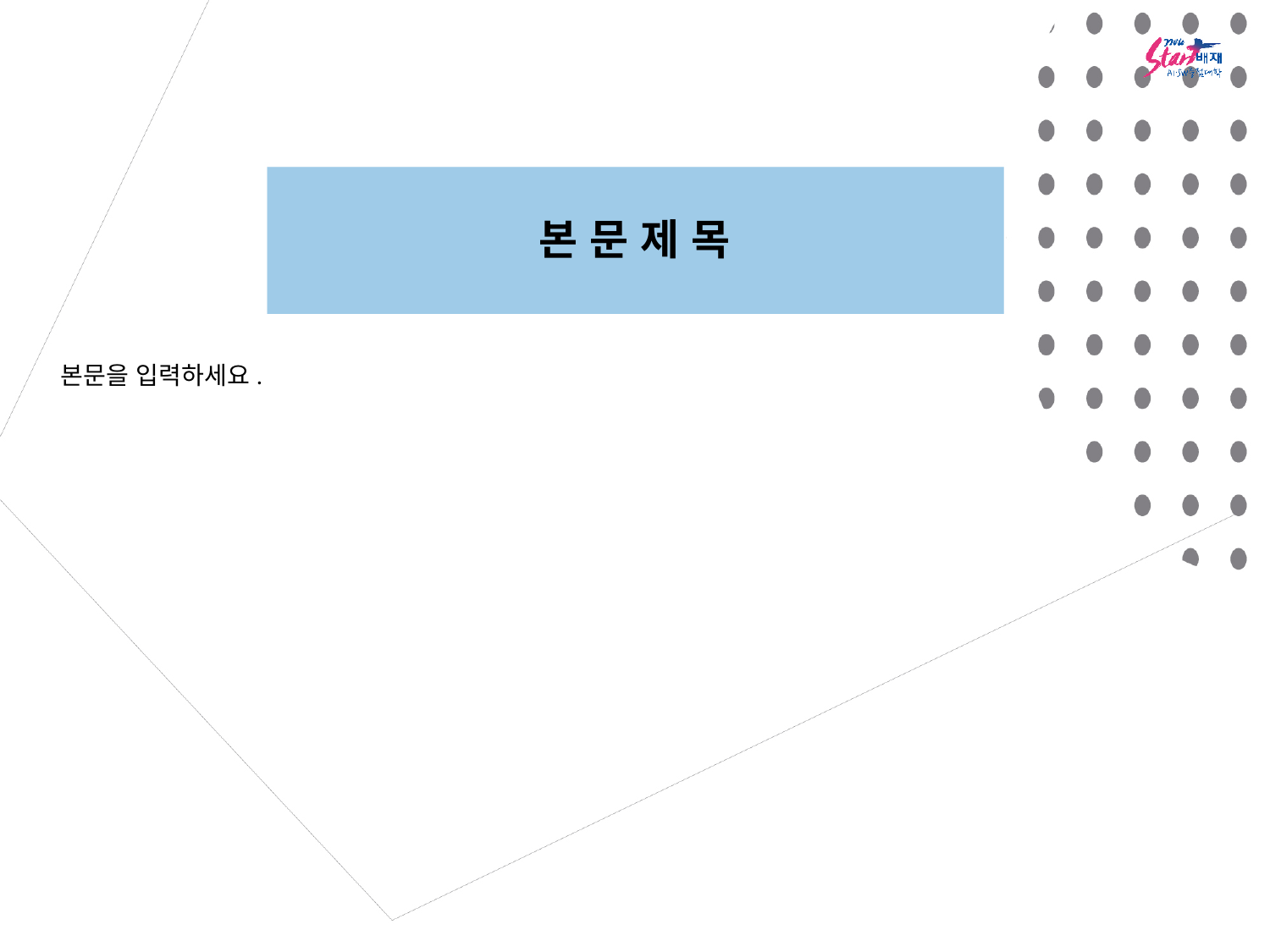

# 본 문 제 목
본문을 입력하세요.